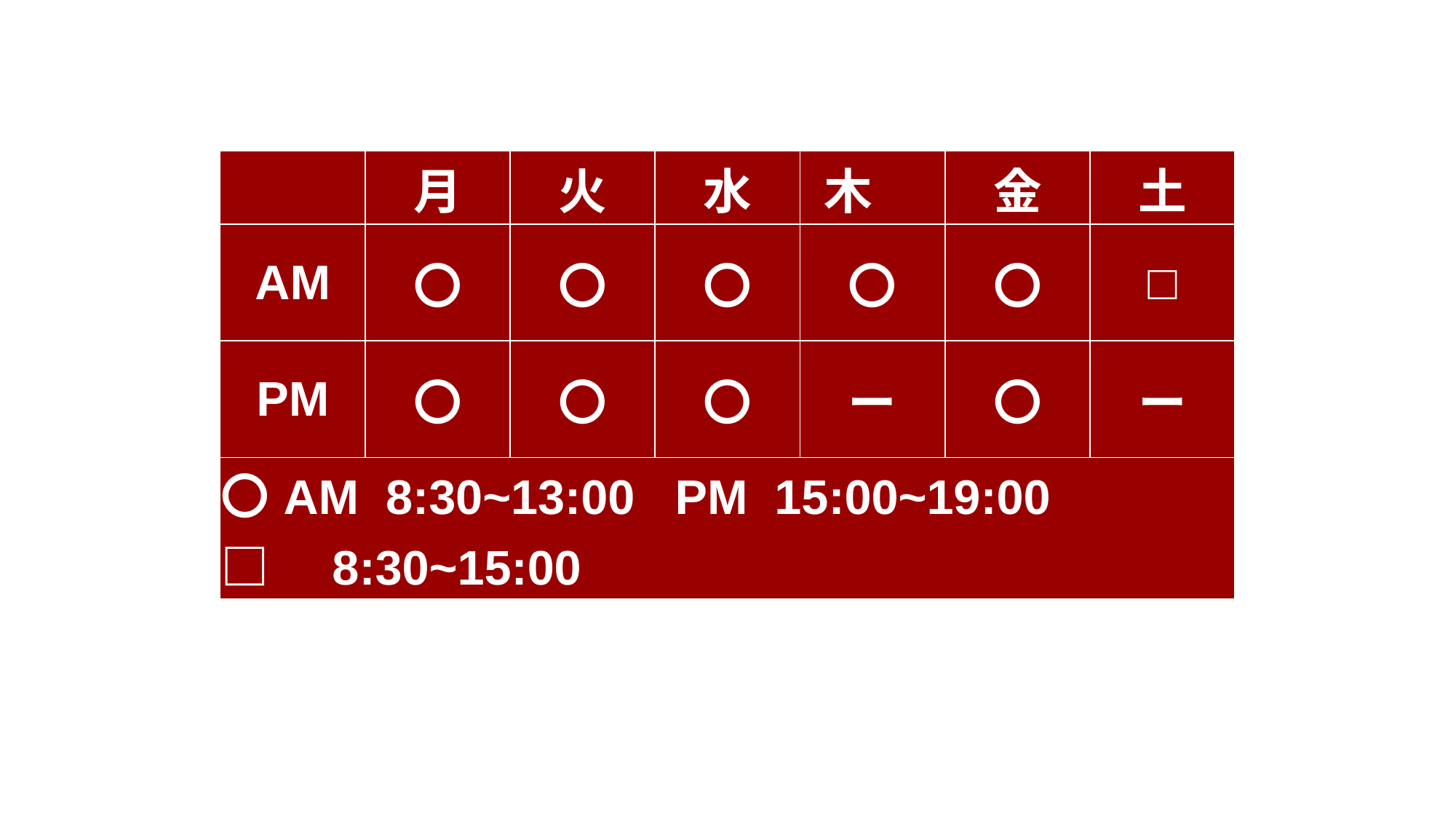

|  | 月 | 火 | 水 | 木 | 金 | 土 |
| --- | --- | --- | --- | --- | --- | --- |
| AM | 〇 | 〇 | 〇 | 〇 | 〇 | □ |
| PM | 〇 | 〇 | 〇 | ー | 〇 | ー |
| 〇AM 8:30~13:00 PM 15:00~19:00　 □　8:30~15:00 |  |  |  |  |  |  |